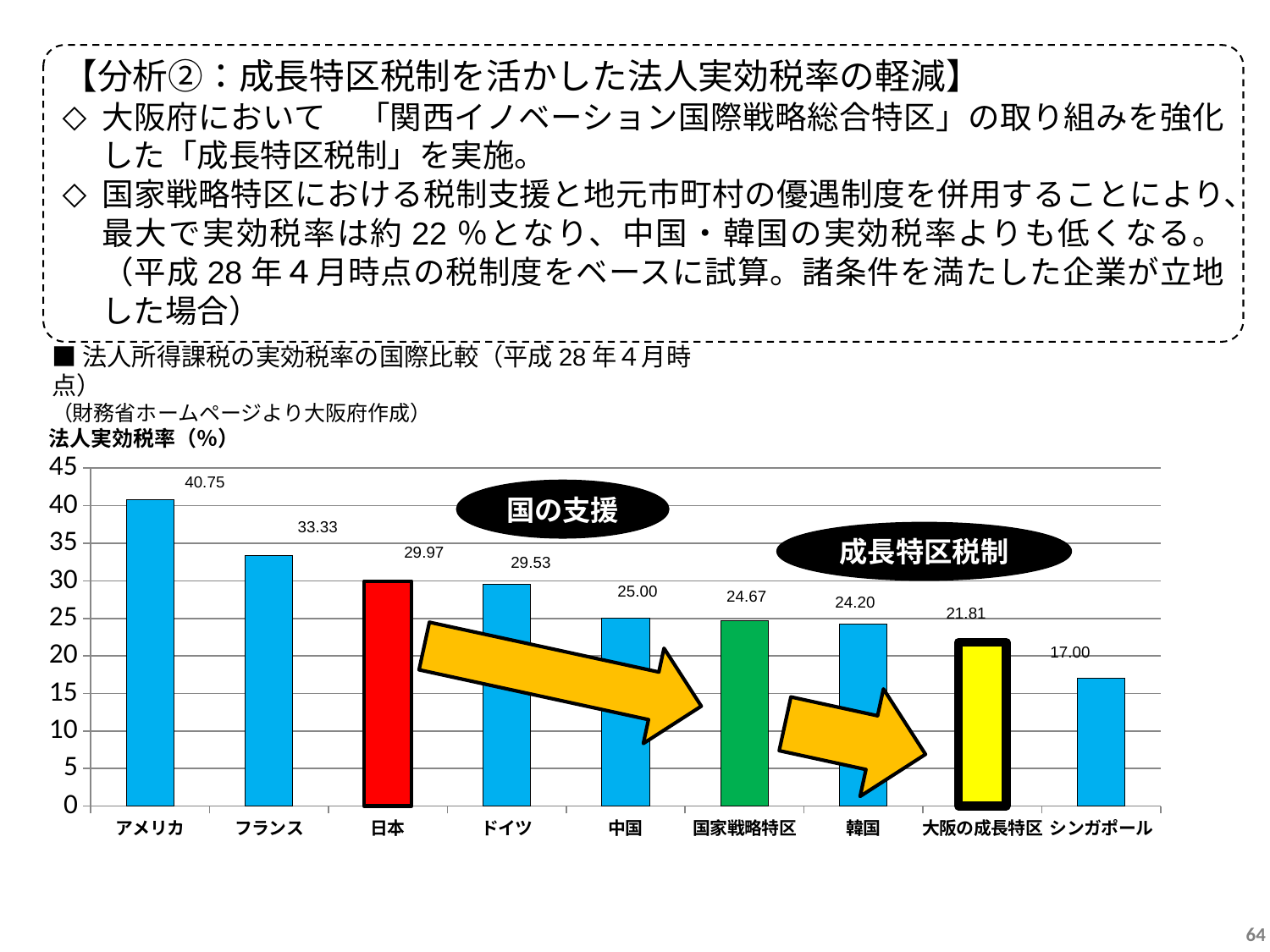

【分析②：成長特区税制を活かした法人実効税率の軽減】
大阪府において　「関西イノベーション国際戦略総合特区」の取り組みを強化した「成長特区税制」を実施。
国家戦略特区における税制支援と地元市町村の優遇制度を併用することにより、最大で実効税率は約22％となり、中国・韓国の実効税率よりも低くなる。（平成28年４月時点の税制度をベースに試算。諸条件を満たした企業が立地した場合）
■法人所得課税の実効税率の国際比較（平成28年４月時点）
（財務省ホームページより大阪府作成）

### Chart: 法人実効税率（％）

| Category | 法人実行税率 |
|---|---|
| アメリカ | 40.75 |
| フランス | 33.33 |
| 日本 | 29.97 |
| ドイツ | 29.53 |
| 中国 | 25.0 |
| 国家戦略特区 | 24.67 |
| 韓国 | 24.2 |
| 大阪の成長特区 | 21.81 |
| シンガポール | 17.0 |
40.75
国の支援
成長特区税制

33.33
29.97
29.53
25.00
24.67
24.20
21.81
17.00
64

### Chart

| Category |  |
|---|---|
| アメリカ | 40.75 |
| フランス | 33.33 |
| 日本 | 29.97 |
| ドイツ | 29.79 |
| カナダ | 26.5 |
| 中国 | 25.0 |
| イタリア | 24.0 |
| イギリス | 20.0 |